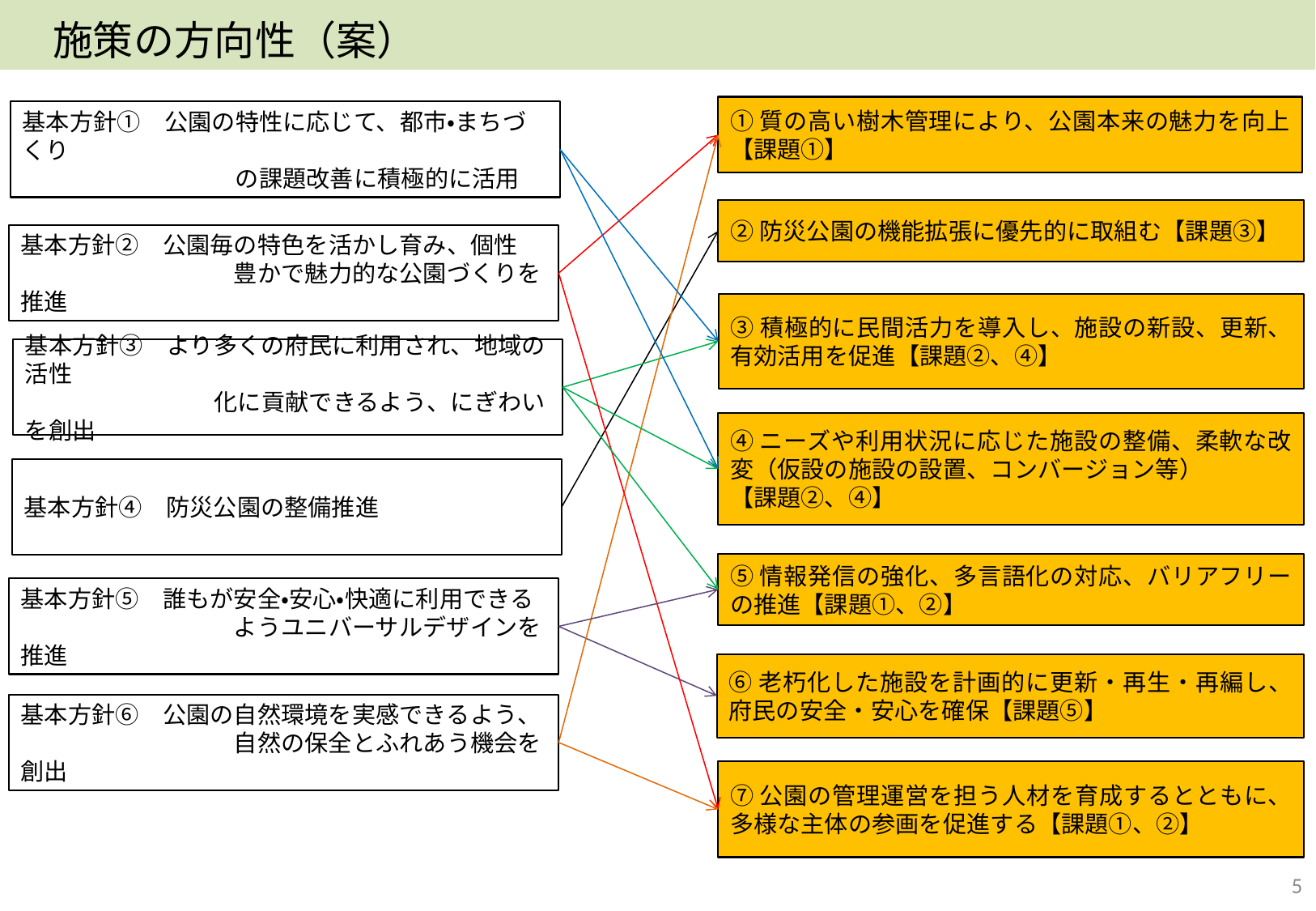

施策の方向性（案）
①質の高い樹木管理により、公園本来の魅力を向上【課題①】
基本方針①　公園の特性に応じて、都市・まちづくり
　　　　　　　　　の課題改善に積極的に活用
②防災公園の機能拡張に優先的に取組む【課題③】
基本方針②　公園毎の特色を活かし育み、個性
　　　　　　　　　豊かで魅力的な公園づくりを推進
③積極的に民間活力を導入し、施設の新設、更新、有効活用を促進【課題②、④】
基本方針③　より多くの府民に利用され、地域の活性
　　　　　　　　化に貢献できるよう、にぎわいを創出
④ニーズや利用状況に応じた施設の整備、柔軟な改変（仮設の施設の設置、コンバージョン等）
【課題②、④】
基本方針④　防災公園の整備推進
⑤情報発信の強化、多言語化の対応、バリアフリーの推進【課題①、②】
基本方針⑤　誰もが安全・安心・快適に利用できる
　　　　　　　　　ようユニバーサルデザインを推進
⑥老朽化した施設を計画的に更新・再生・再編し、府民の安全・安心を確保【課題⑤】
基本方針⑥　公園の自然環境を実感できるよう、
　　　　　　　　　自然の保全とふれあう機会を創出
⑦公園の管理運営を担う人材を育成するとともに、多様な主体の参画を促進する【課題①、②】
5